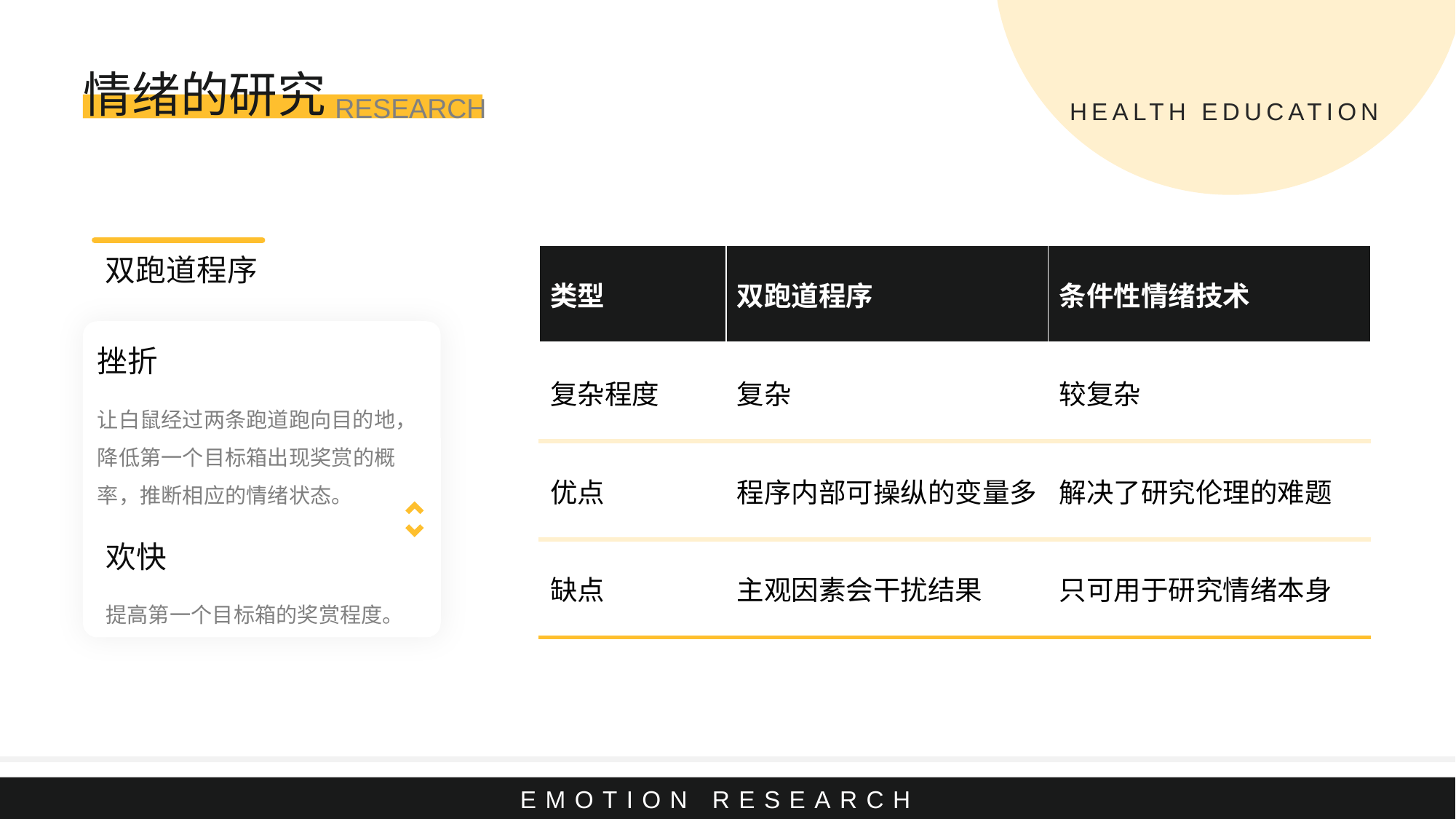

情绪的研究
RESEARCH
HEALTH EDUCATION

| 类型 | 双跑道程序 | 条件性情绪技术 |
| --- | --- | --- |
| 复杂程度 | 复杂 | 较复杂 |
| 优点 | 程序内部可操纵的变量多 | 解决了研究伦理的难题 |
| 缺点 | 主观因素会干扰结果 | 只可用于研究情绪本身 |
双跑道程序

挫折
让白鼠经过两条跑道跑向目的地，降低第一个目标箱出现奖赏的概率，推断相应的情绪状态。

欢快
提高第一个目标箱的奖赏程度。

EMOTION RESEARCH